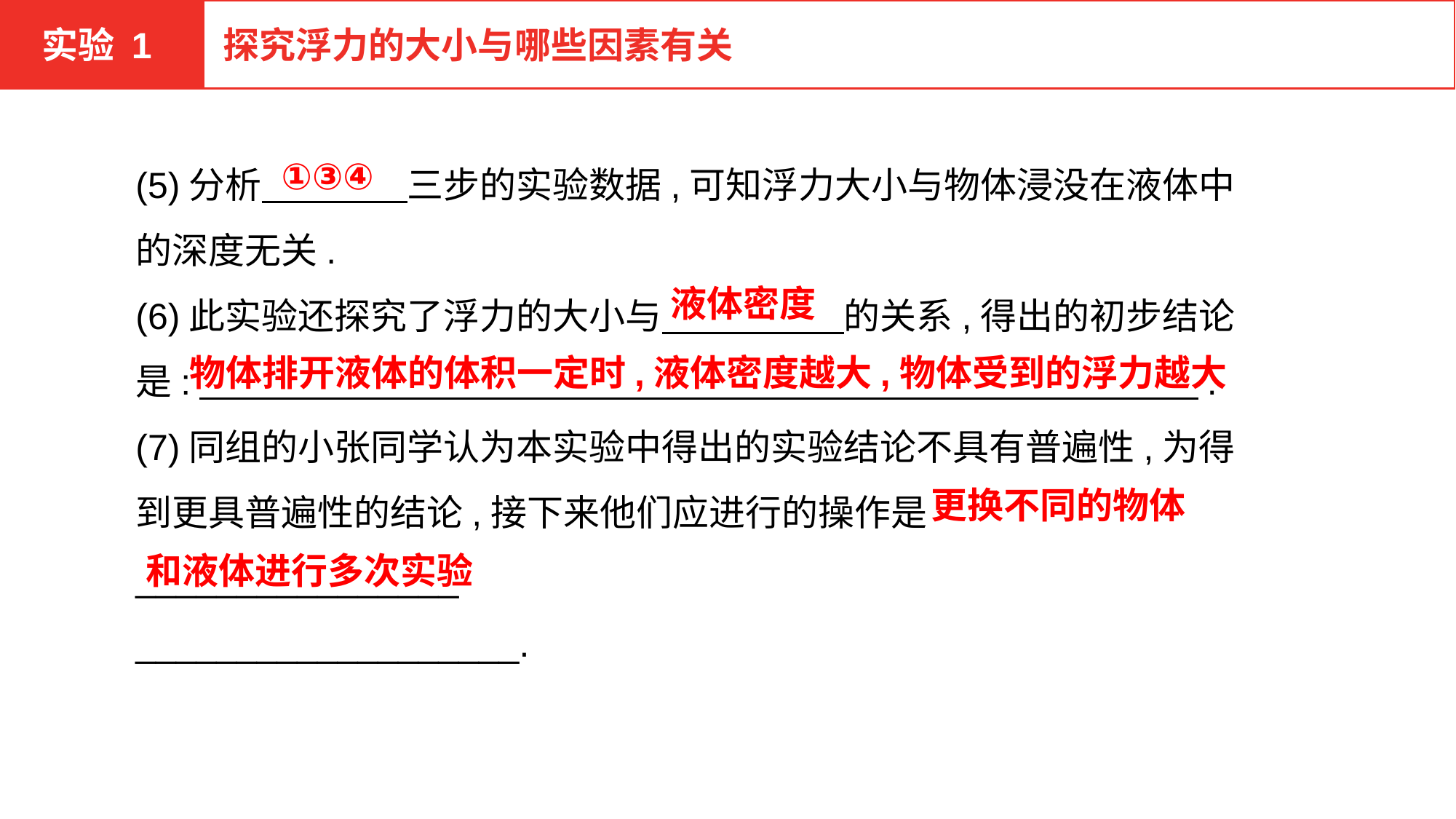

实验 1
探究浮力的大小与哪些因素有关
(5)分析　　　　三步的实验数据,可知浮力大小与物体浸没在液体中的深度无关.
(6)此实验还探究了浮力的大小与　　　　　的关系,得出的初步结论是:　　　　　　　　　　　　　　　　　　　　　　　　　　　  .
(7)同组的小张同学认为本实验中得出的实验结论不具有普遍性,为得到更具普遍性的结论,接下来他们应进行的操作是________________
___________________.
①③④
液体密度
物体排开液体的体积一定时,液体密度越大,物体受到的浮力越大
更换不同的物体
和液体进行多次实验